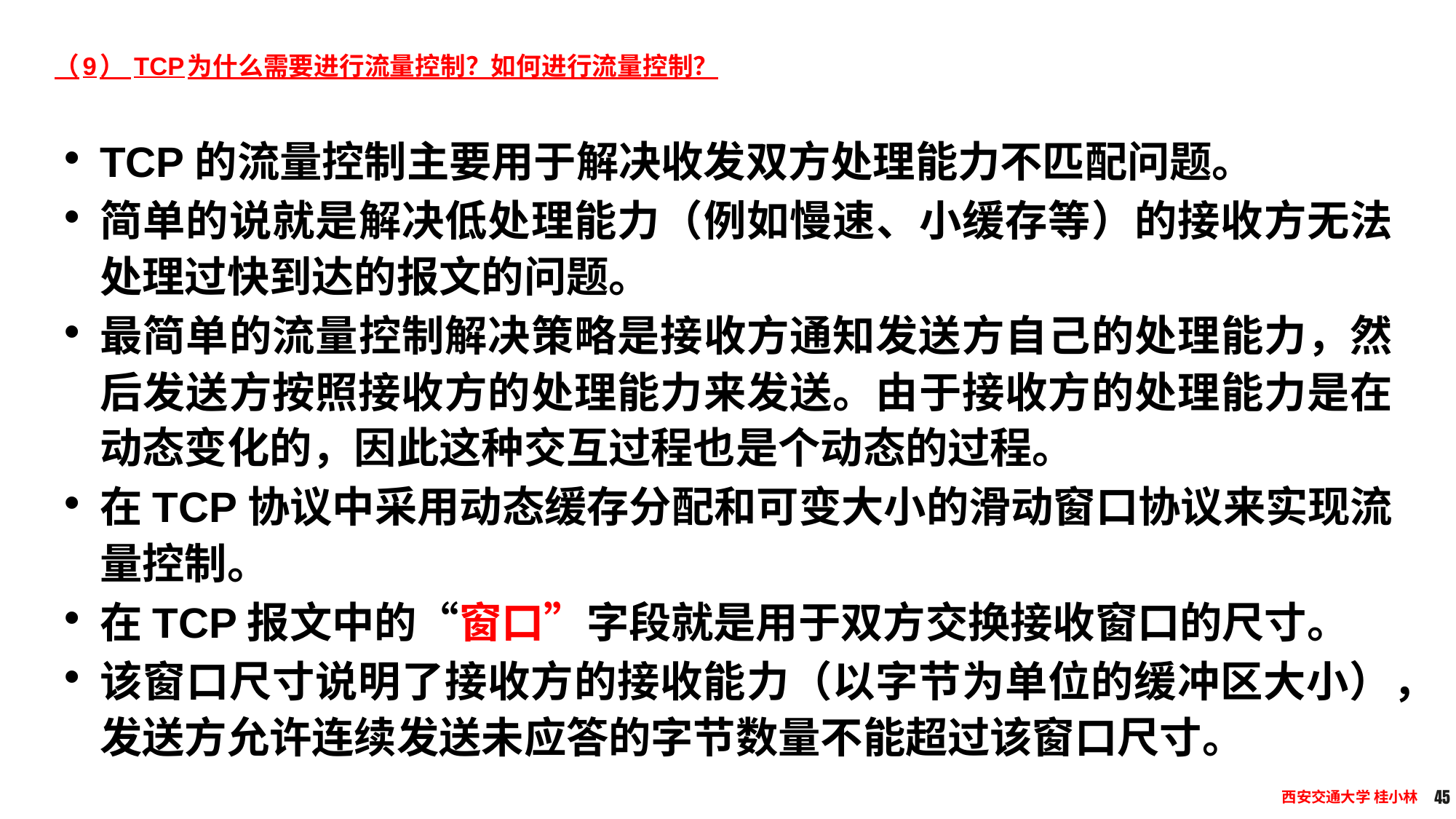

# （9） TCP为什么需要进行流量控制？如何进行流量控制？
TCP的流量控制主要用于解决收发双方处理能力不匹配问题。
简单的说就是解决低处理能力（例如慢速、小缓存等）的接收方无法处理过快到达的报文的问题。
最简单的流量控制解决策略是接收方通知发送方自己的处理能力，然后发送方按照接收方的处理能力来发送。由于接收方的处理能力是在动态变化的，因此这种交互过程也是个动态的过程。
在TCP协议中采用动态缓存分配和可变大小的滑动窗口协议来实现流量控制。
在TCP报文中的“窗口”字段就是用于双方交换接收窗口的尺寸。
该窗口尺寸说明了接收方的接收能力（以字节为单位的缓冲区大小），发送方允许连续发送未应答的字节数量不能超过该窗口尺寸。